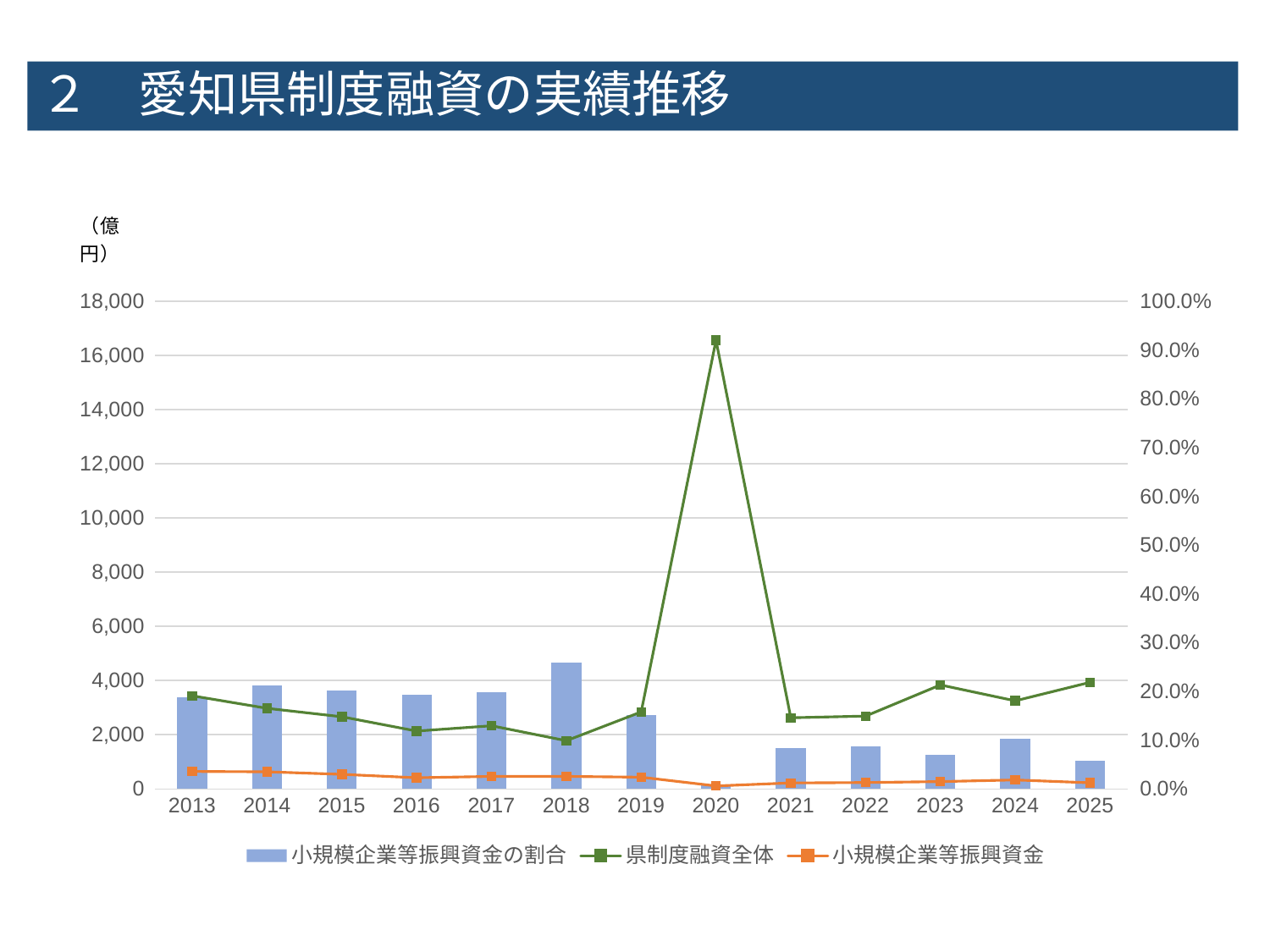

# ２　愛知県制度融資の実績推移

### Chart:

| Category | 小規模企業等振興資金の割合 | 県制度融資全体 | 小規模企業等振興資金 |
|---|---|---|---|
| 2013 | 0.18737270875763748 | 3437.0 | 644.0 |
| 2014 | 0.21217215870880968 | 2974.0 | 631.0 |
| 2015 | 0.20202778820878708 | 2663.0 | 538.0 |
| 2016 | 0.19344262295081968 | 2135.0 | 413.0 |
| 2017 | 0.1982832618025751 | 2330.0 | 462.0 |
| 2018 | 0.2596964586846543 | 1779.0 | 462.0 |
| 2019 | 0.15200562983814214 | 2842.0 | 432.0 |
| 2020 | 0.006641709938413235 | 16562.0 | 110.0 |
| 2021 | 0.08377760853008377 | 2626.0 | 220.0 |
| 2022 | 0.08779761904761904 | 2688.0 | 236.0 |
| 2023 | 0.07034914017717561 | 3838.0 | 270.0 |
| 2024 | 0.1021224238695786 | 3251.0 | 332.0 |
| 2025 | 0.057462496821764554 | 3933.0 | 226.0 |